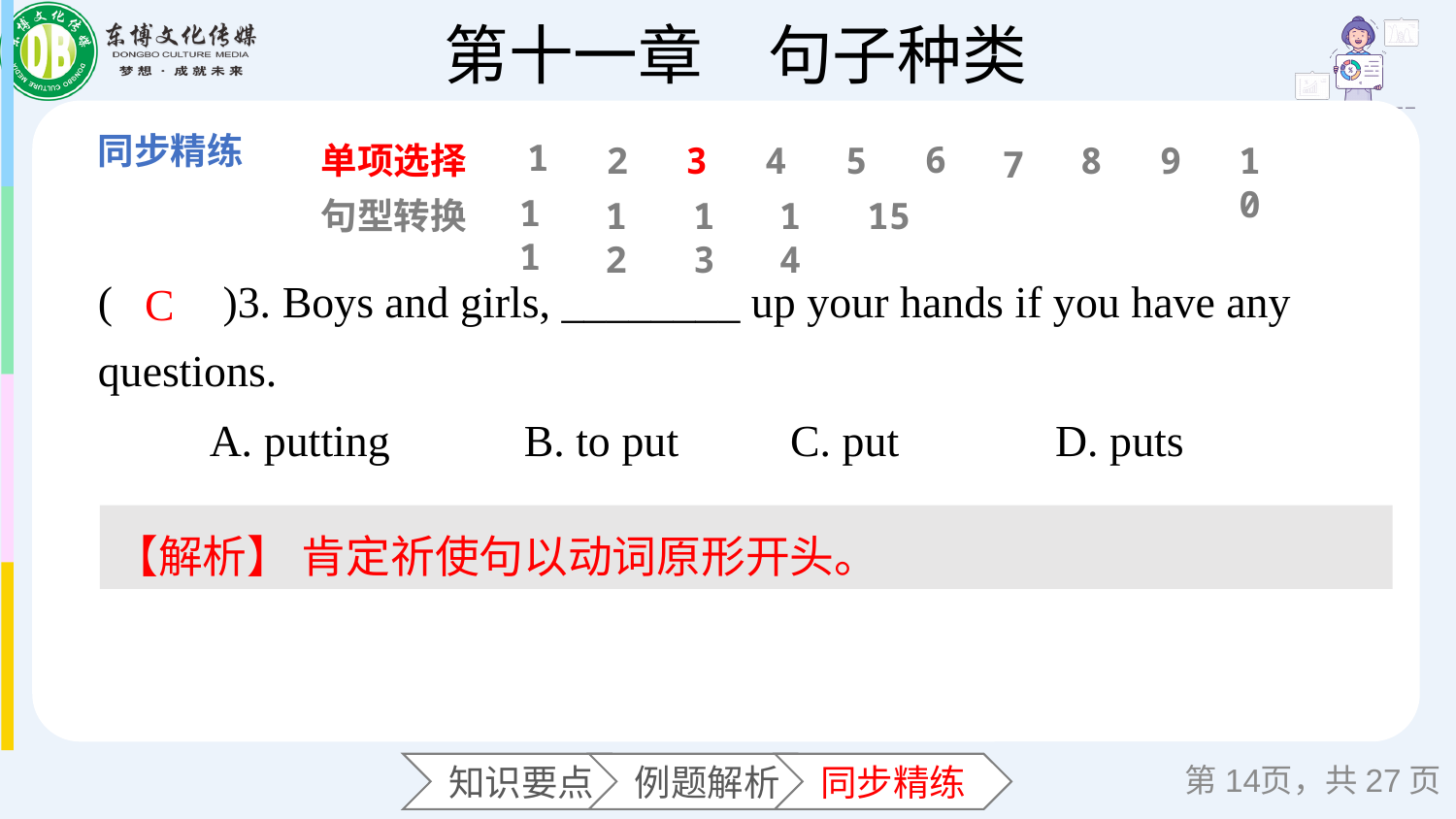

1
6
单项选择
2
3
4
5
8
9
10
7
11
句型转换
12
13
14
15
(　　)3. Boys and girls, ________ up your hands if you have any questions.
          A. putting            B. to put          C. put              D. puts
C
【解析】 肯定祈使句以动词原形开头。
第14页，共27页